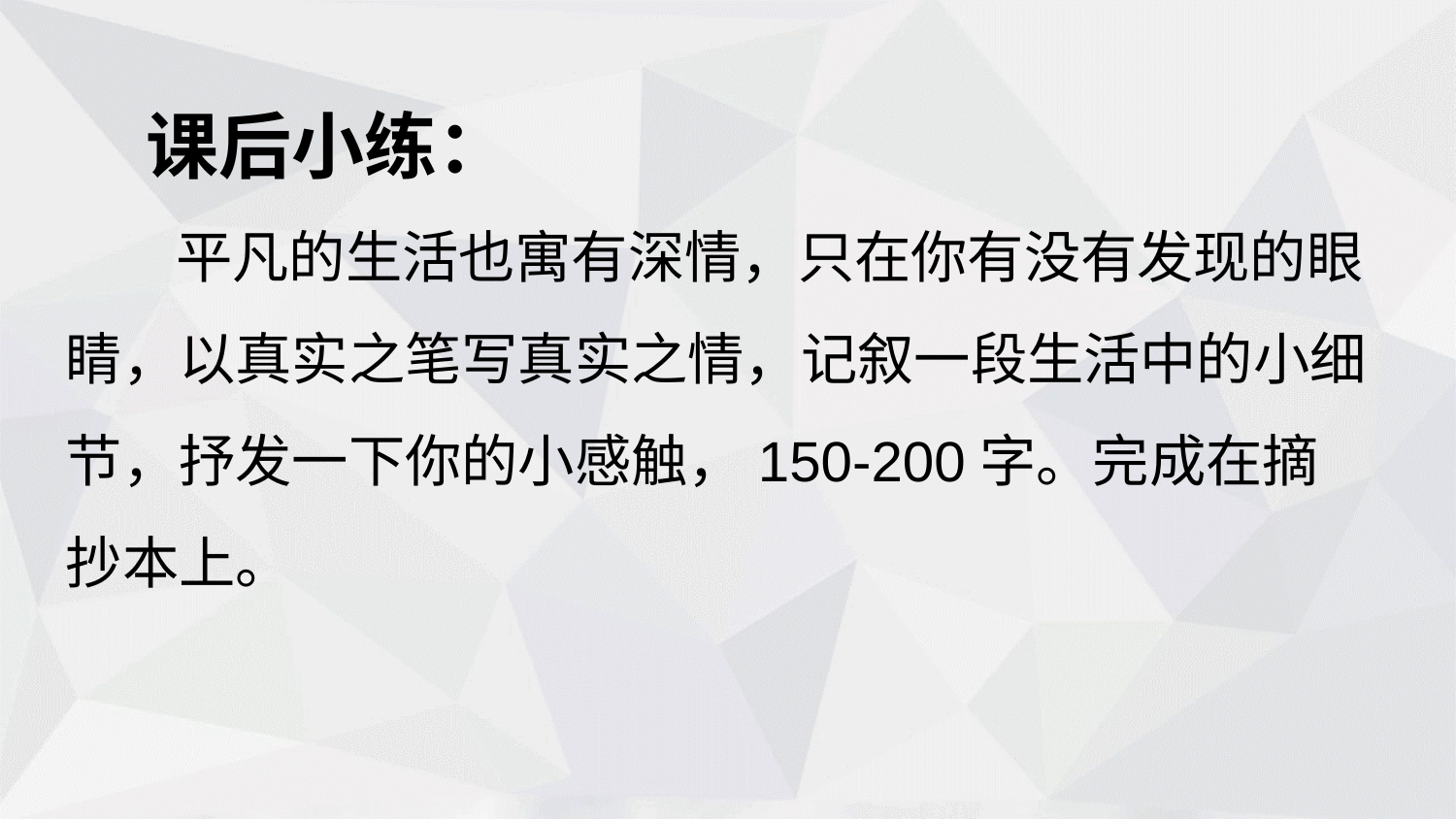

课后小练：
    平凡的生活也寓有深情，只在你有没有发现的眼睛，以真实之笔写真实之情，记叙一段生活中的小细节，抒发一下你的小感触，150-200字。完成在摘抄本上。